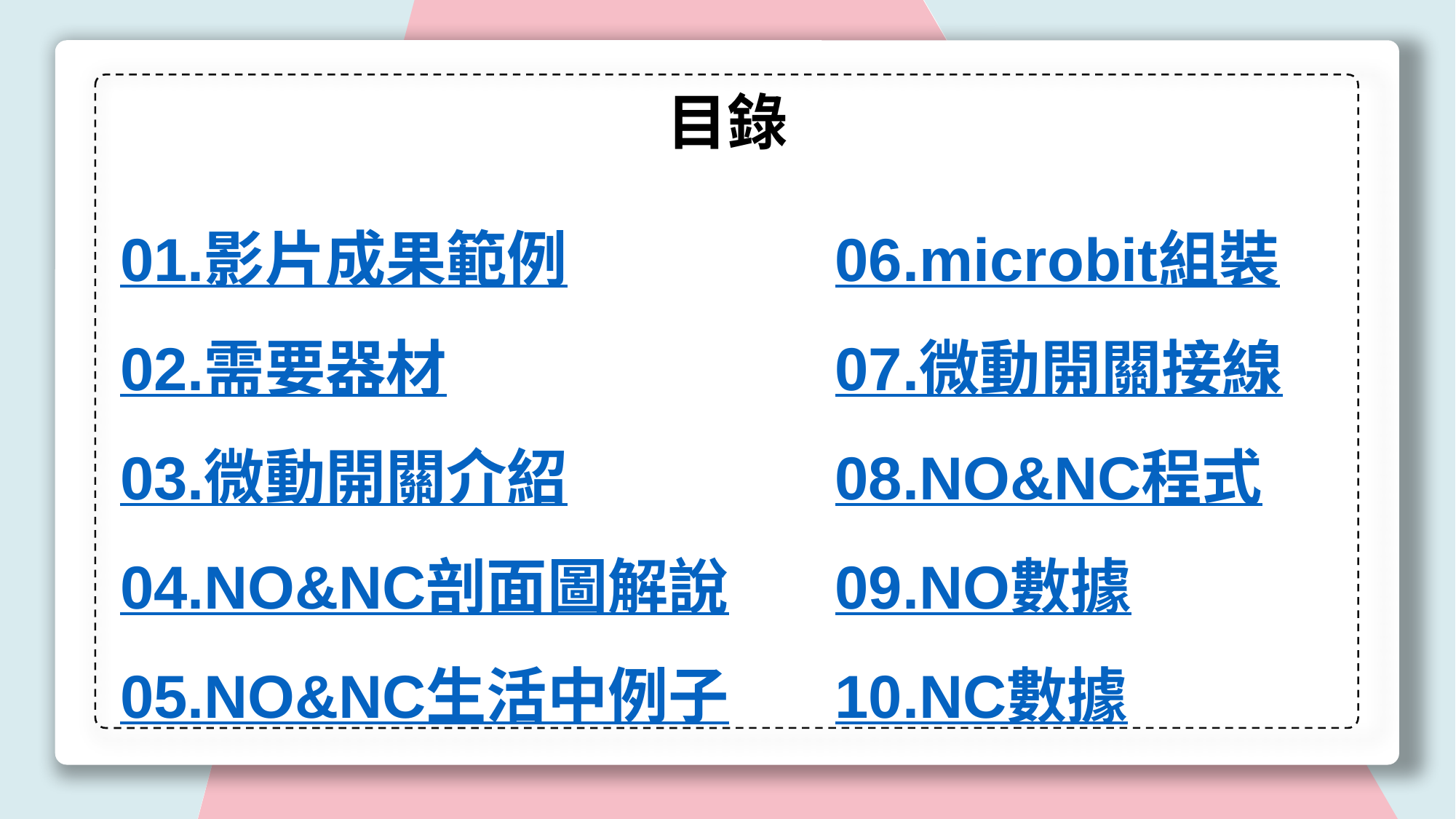

目錄
01.影片成果範例
02.需要器材
03.微動開關介紹
04.NO&NC剖面圖解說
05.NO&NC生活中例子
06.microbit組裝
07.微動開關接線
08.NO&NC程式
09.NO數據
10.NC數據